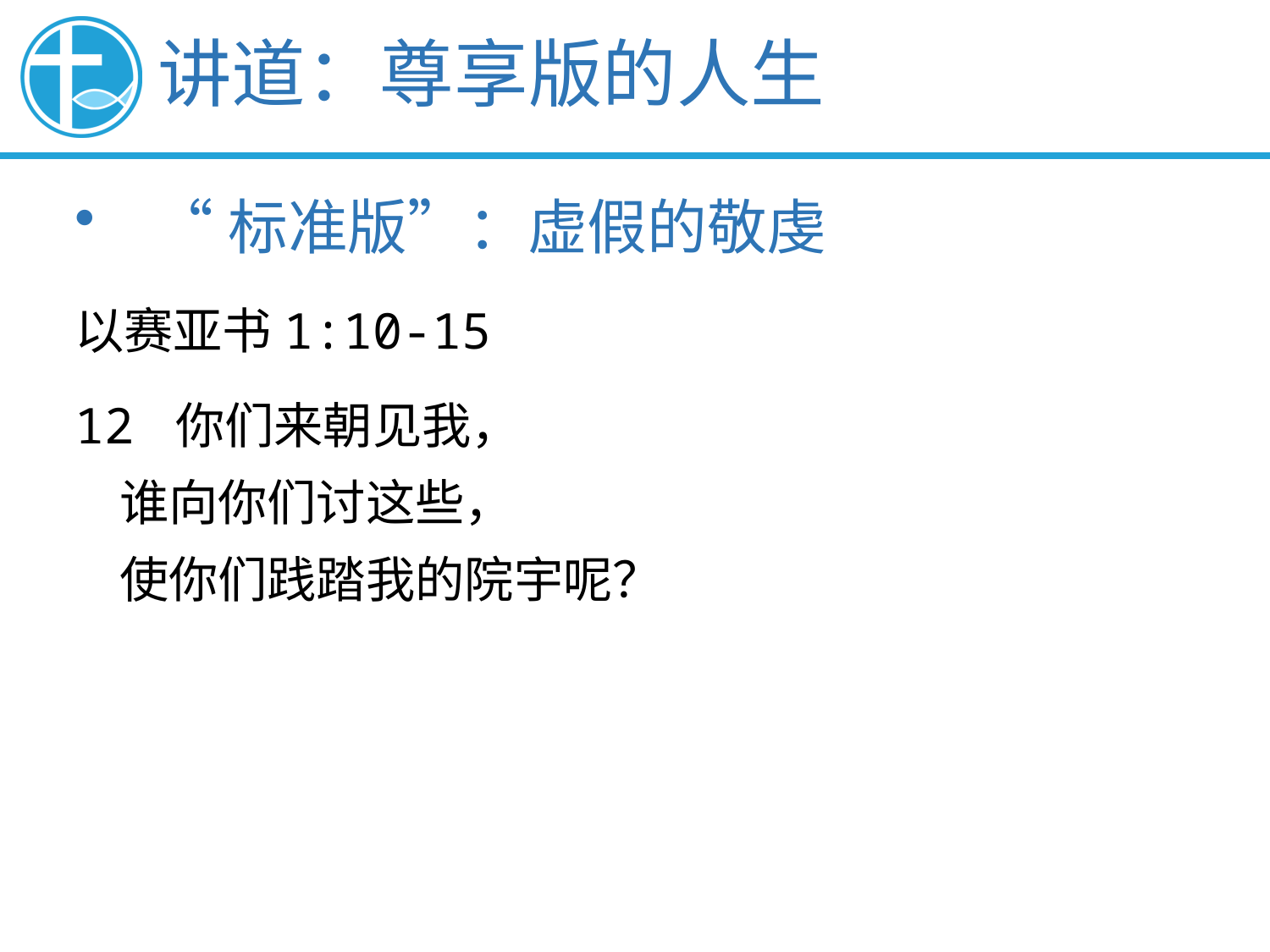

讲道：尊享版的人生
“标准版”：虚假的敬虔
以赛亚书1:10-15
12 你们来朝见我，
   谁向你们讨这些，
   使你们践踏我的院宇呢？